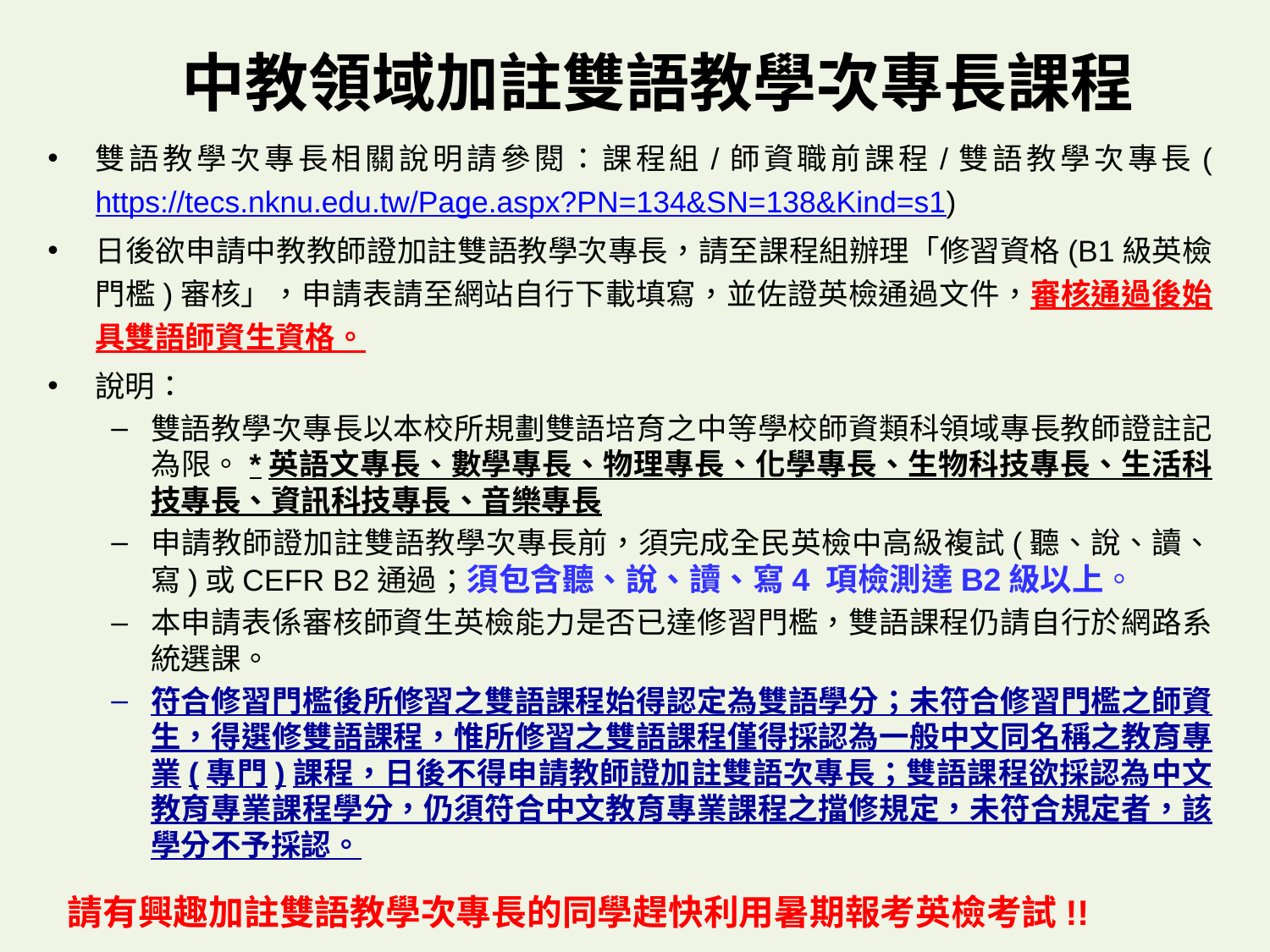

# 中教領域加註雙語教學次專長課程
雙語教學次專長相關說明請參閱：課程組/師資職前課程/雙語教學次專長(https://tecs.nknu.edu.tw/Page.aspx?PN=134&SN=138&Kind=s1)
日後欲申請中教教師證加註雙語教學次專長，請至課程組辦理「修習資格(B1級英檢門檻)審核」，申請表請至網站自行下載填寫，並佐證英檢通過文件，審核通過後始具雙語師資生資格。
說明：
雙語教學次專長以本校所規劃雙語培育之中等學校師資類科領域專長教師證註記為限。*英語文專長、數學專長、物理專長、化學專長、生物科技專長、生活科技專長、資訊科技專長、音樂專長
申請教師證加註雙語教學次專長前，須完成全民英檢中高級複試(聽、說、讀、寫)或CEFR B2通過；須包含聽、說、讀、寫4 項檢測達B2級以上。
本申請表係審核師資生英檢能力是否已達修習門檻，雙語課程仍請自行於網路系統選課。
符合修習門檻後所修習之雙語課程始得認定為雙語學分；未符合修習門檻之師資生，得選修雙語課程，惟所修習之雙語課程僅得採認為一般中文同名稱之教育專業(專門)課程，日後不得申請教師證加註雙語次專長；雙語課程欲採認為中文教育專業課程學分，仍須符合中文教育專業課程之擋修規定，未符合規定者，該學分不予採認。
請有興趣加註雙語教學次專長的同學趕快利用暑期報考英檢考試!!
39